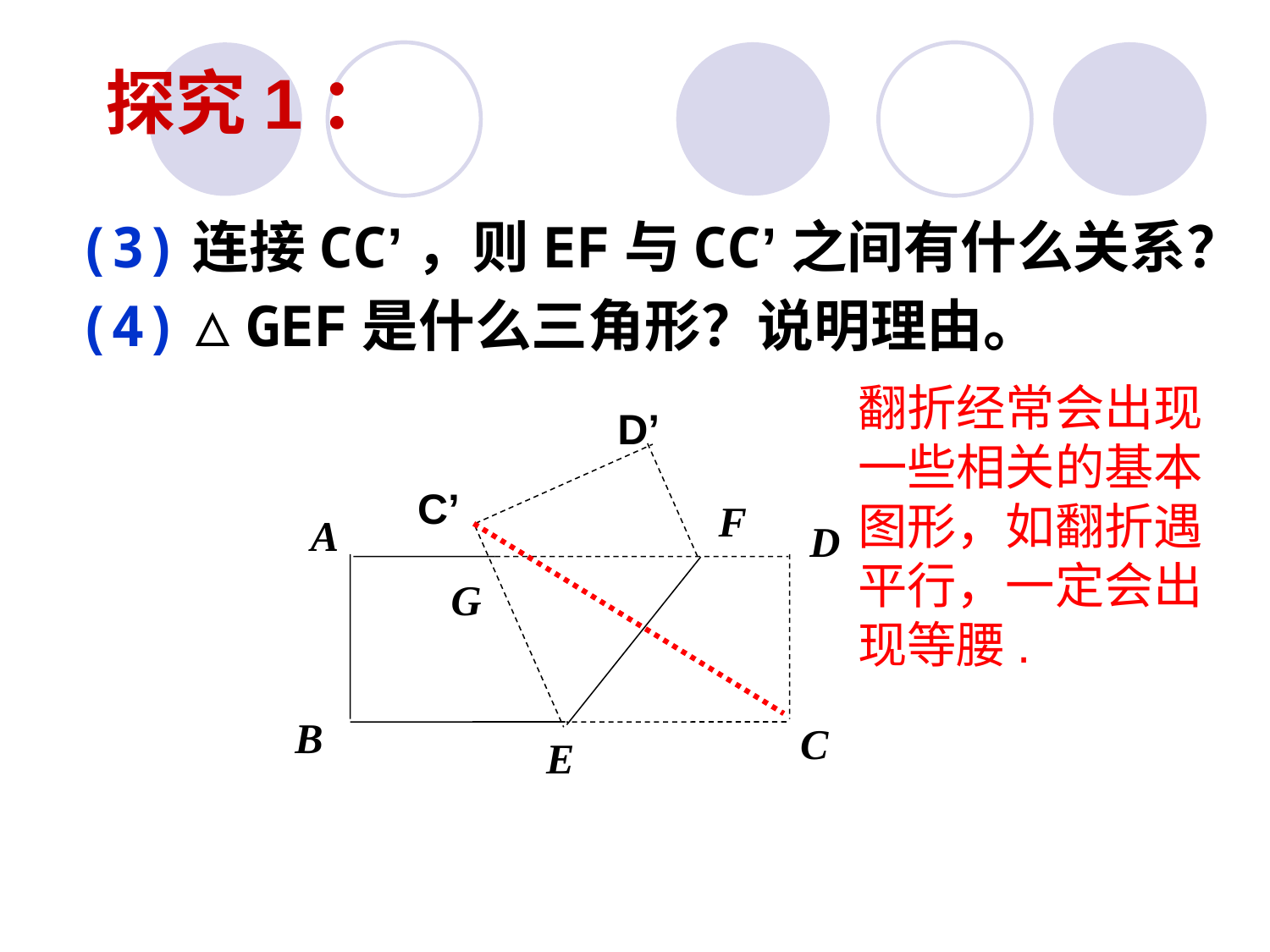

探究1：

(3)连接CC’，则EF与CC’之间有什么关系？
(4)△GEF是什么三角形？说明理由。
翻折经常会出现一些相关的基本图形，如翻折遇平行，一定会出现等腰.

F

A
D

    G

B
C

E
D’
C’